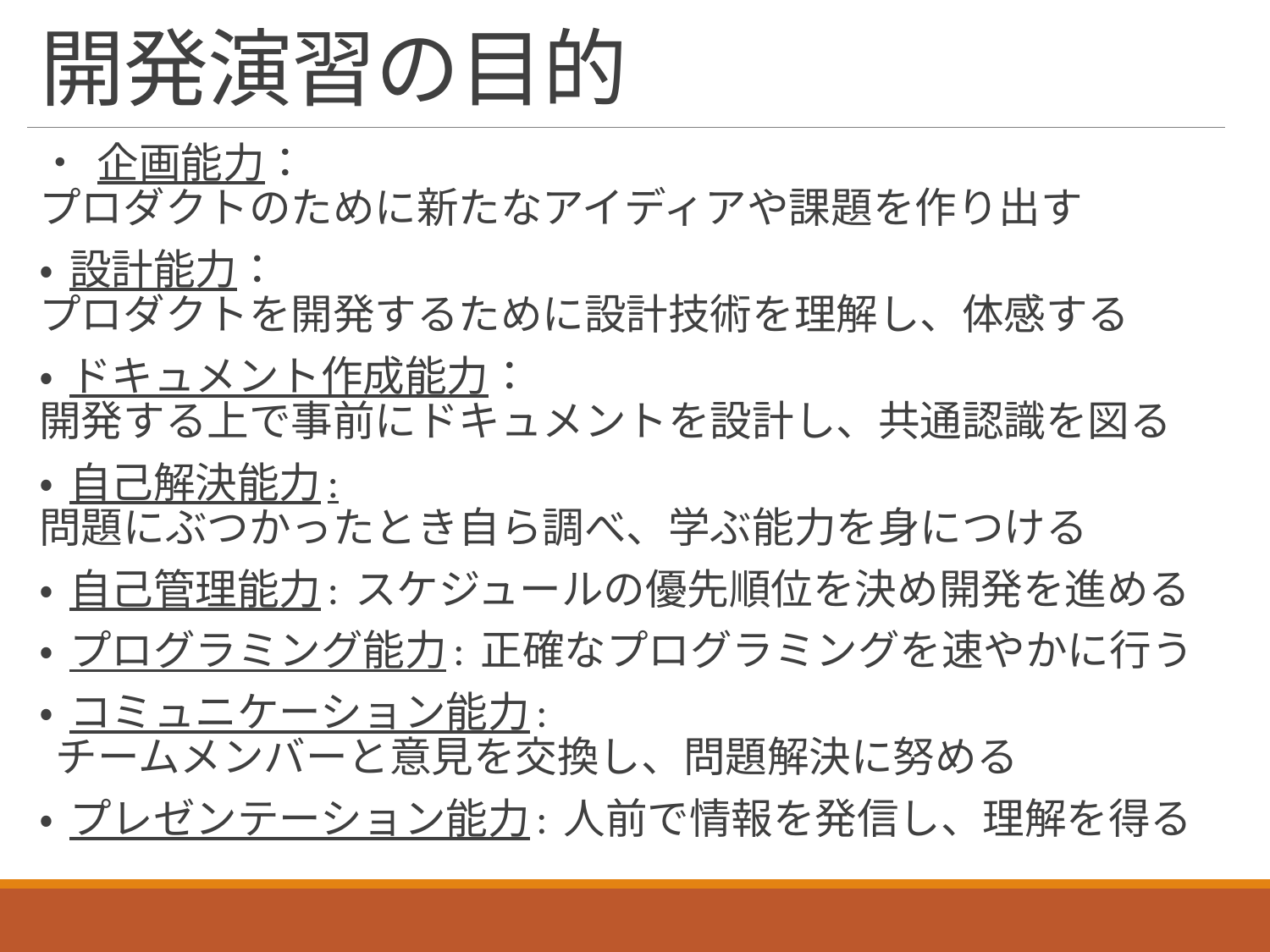

# 開発演習の目的
• 企画能力：
プロダクトのために新たなアイディアや課題を作り出す
• 設計能力：
プロダクトを開発するために設計技術を理解し、体感する
• ドキュメント作成能力：
開発する上で事前にドキュメントを設計し、共通認識を図る
• 自己解決能力:
問題にぶつかったとき自ら調べ、学ぶ能力を身につける
• 自己管理能力: スケジュールの優先順位を決め開発を進める
• プログラミング能力: 正確なプログラミングを速やかに行う
• コミュニケーション能力:
 チームメンバーと意見を交換し、問題解決に努める
• プレゼンテーション能力: 人前で情報を発信し、理解を得る